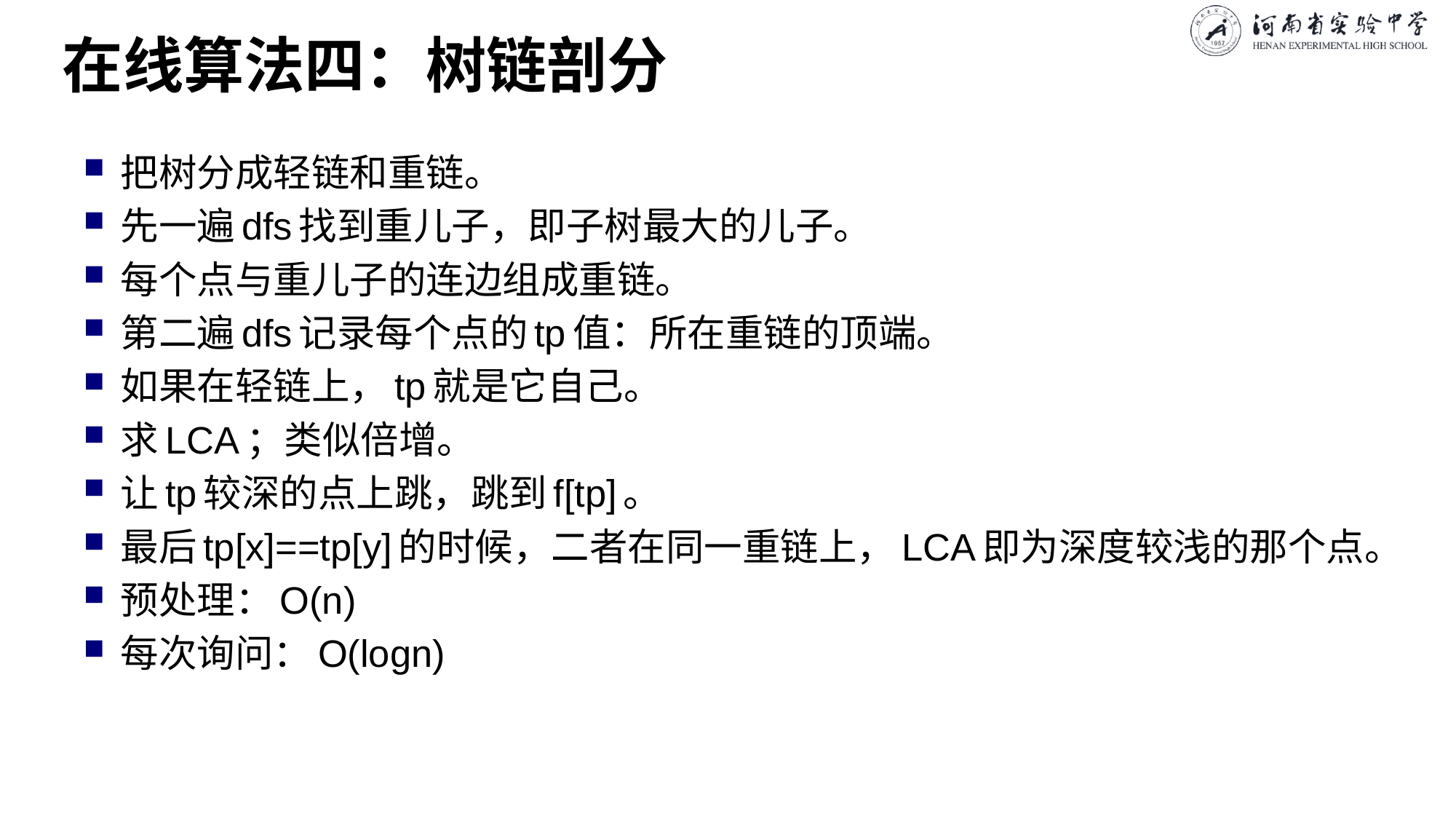

# 在线算法四：树链剖分
把树分成轻链和重链。
先一遍dfs找到重儿子，即子树最大的儿子。
每个点与重儿子的连边组成重链。
第二遍dfs记录每个点的tp值：所在重链的顶端。
如果在轻链上，tp就是它自己。
求LCA；类似倍增。
让tp较深的点上跳，跳到f[tp]。
最后tp[x]==tp[y]的时候，二者在同一重链上，LCA即为深度较浅的那个点。
预处理：O(n)
每次询问：O(logn)